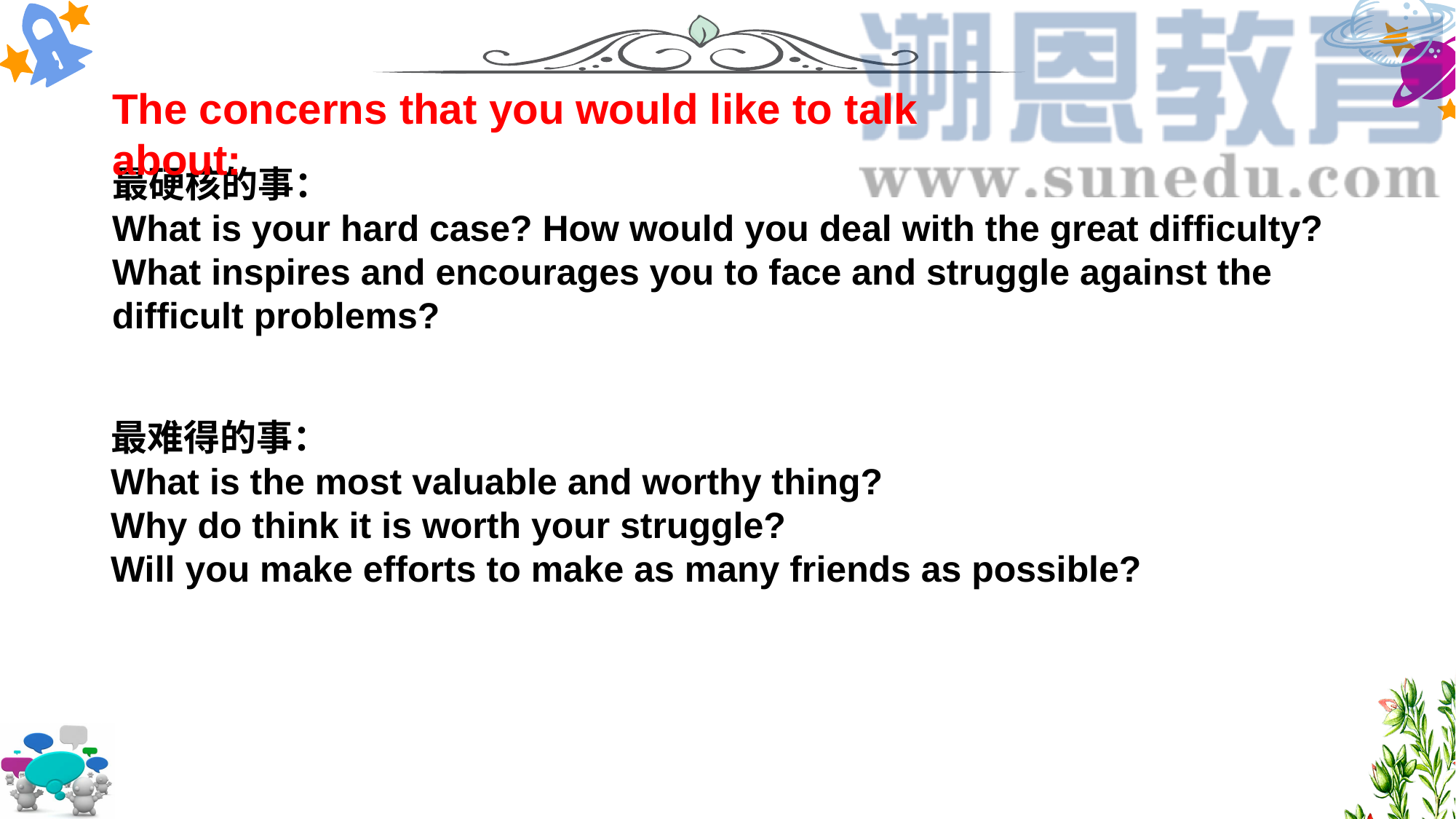

The concerns that you would like to talk about:
最硬核的事：
What is your hard case? How would you deal with the great difficulty?
What inspires and encourages you to face and struggle against the difficult problems?
最难得的事：
What is the most valuable and worthy thing?
Why do think it is worth your struggle?
Will you make efforts to make as many friends as possible?